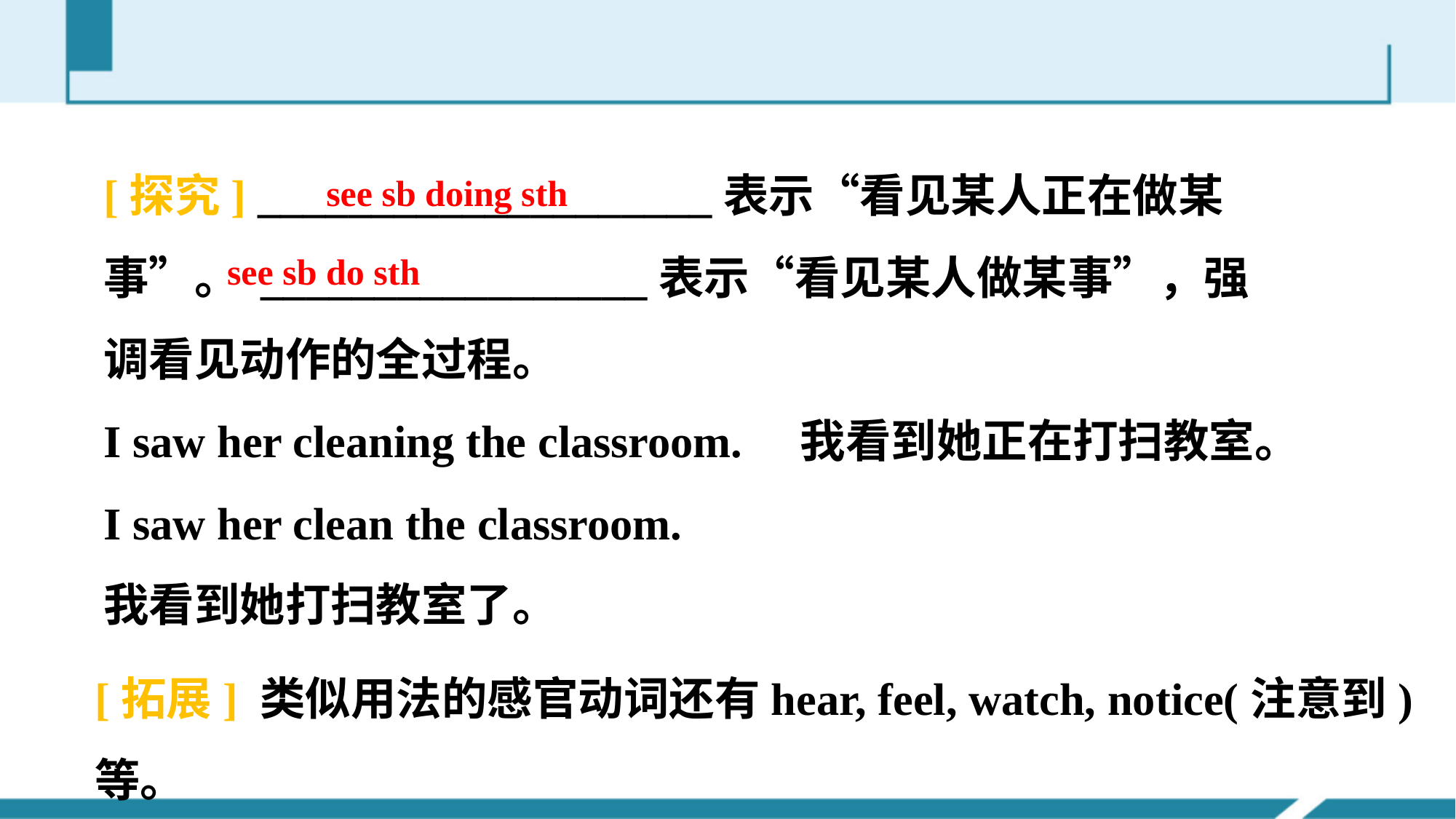

[探究] ____________________表示“看见某人正在做某事”。 _________________表示“看见某人做某事”，强调看见动作的全过程。
I saw her cleaning the classroom.    我看到她正在打扫教室。
I saw her clean the classroom.
我看到她打扫教室了。
see sb doing sth
see sb do sth
[拓展] 类似用法的感官动词还有hear, feel, watch, notice(注意到)等。